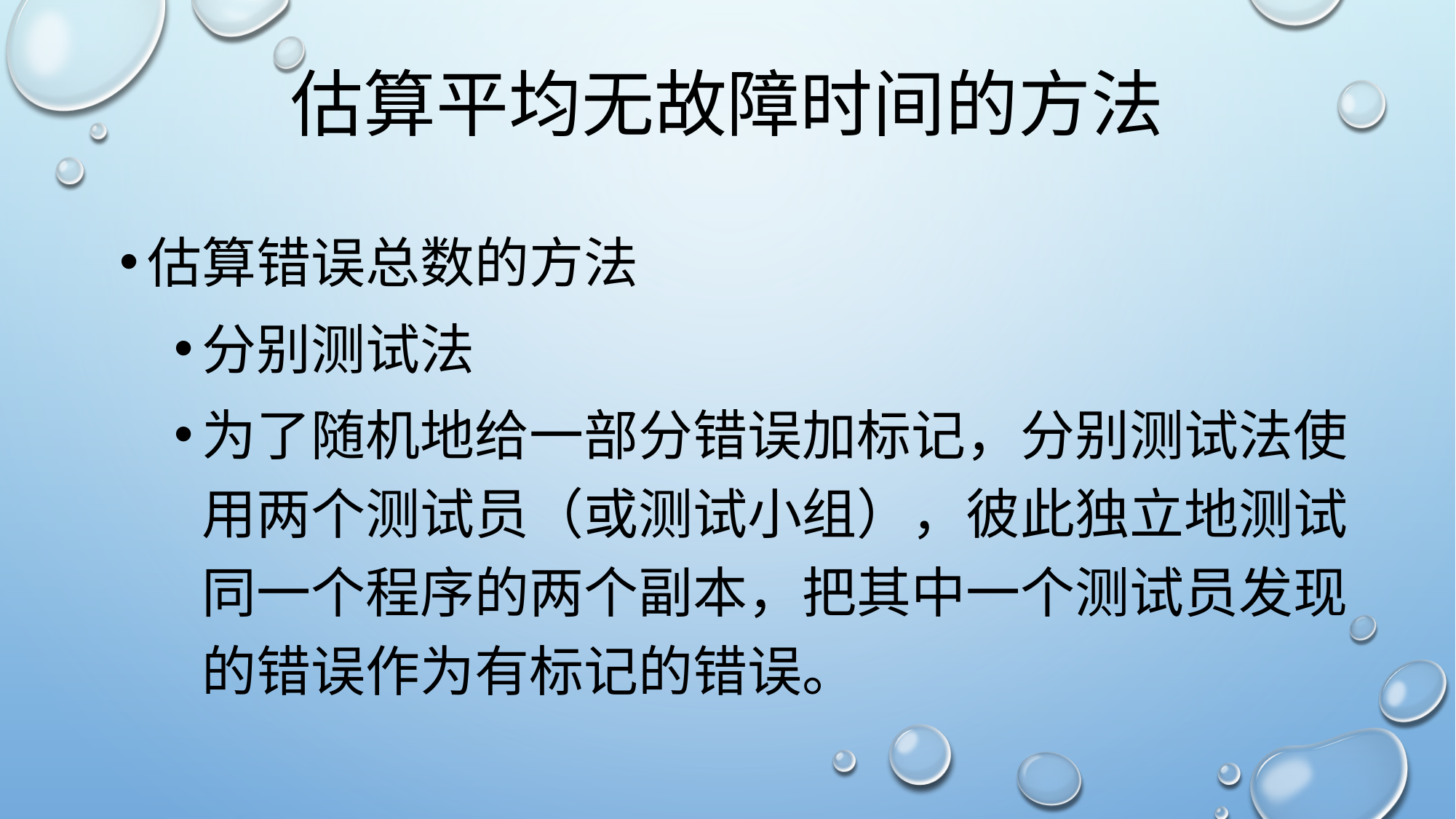

# 估算平均无故障时间的方法
估算错误总数的方法
分别测试法
为了随机地给一部分错误加标记，分别测试法使用两个测试员（或测试小组），彼此独立地测试同一个程序的两个副本，把其中一个测试员发现的错误作为有标记的错误。